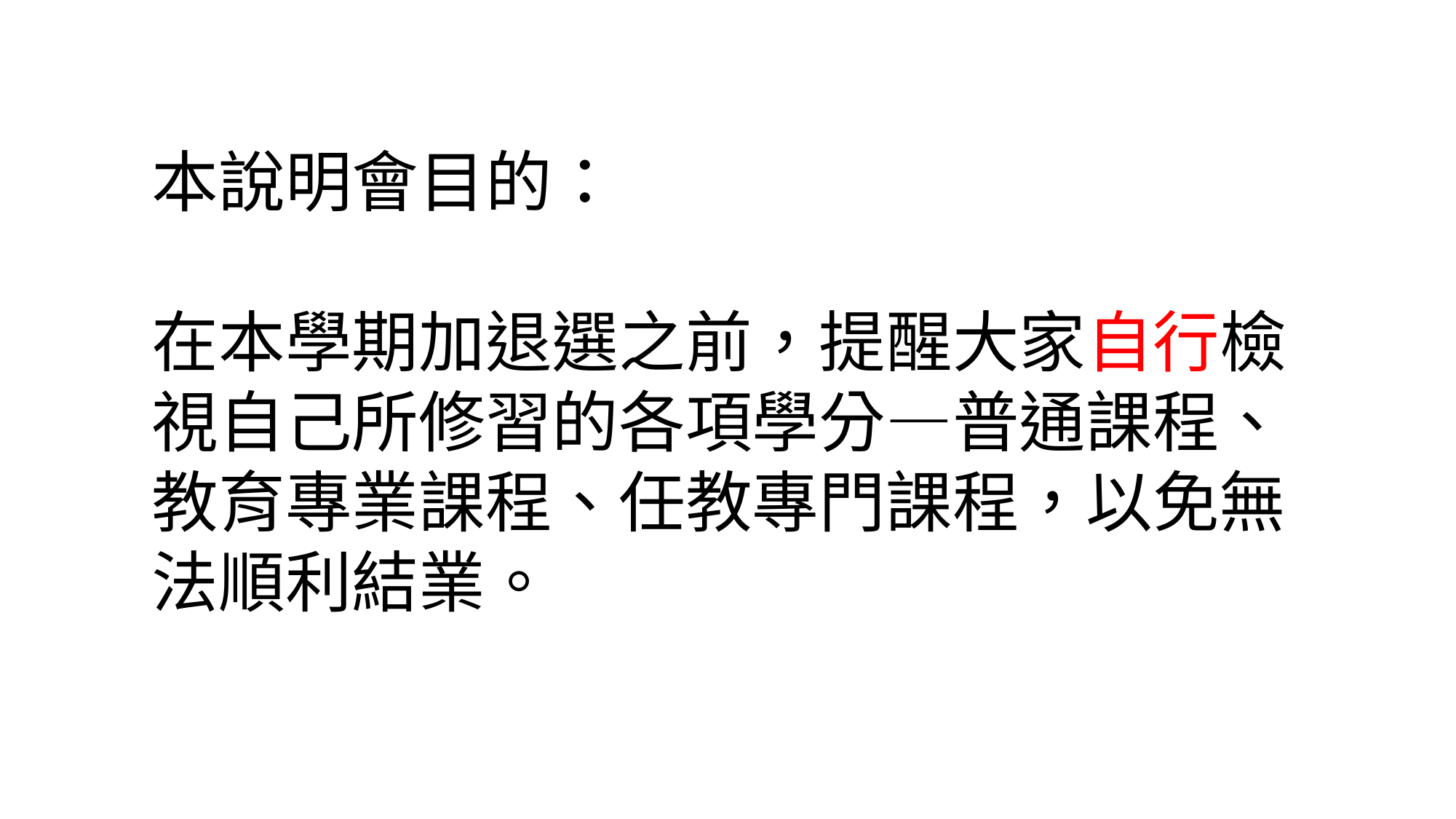

本說明會目的：
在本學期加退選之前，提醒大家自行檢視自己所修習的各項學分—普通課程、教育專業課程、任教專門課程，以免無法順利結業。